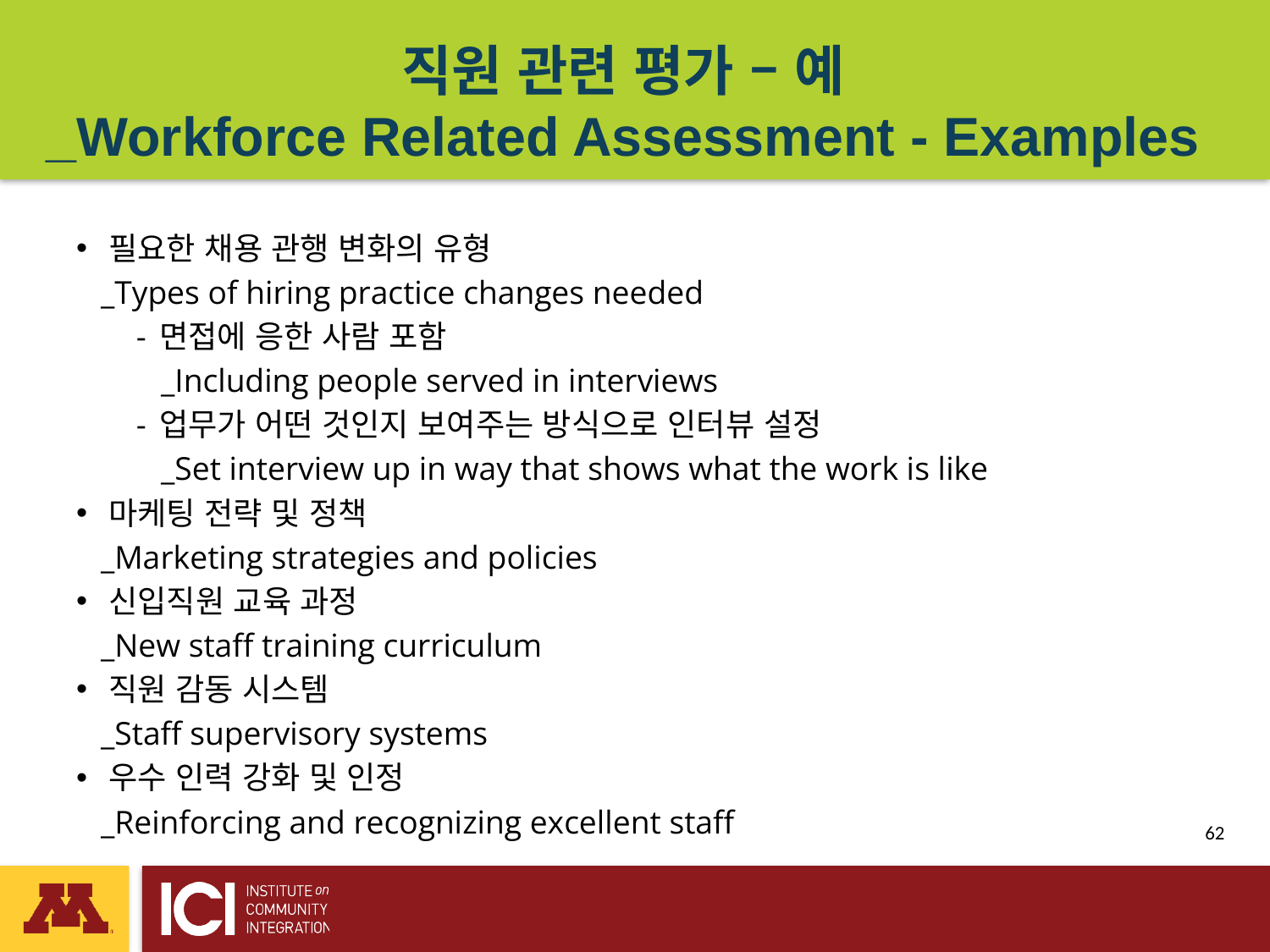

# 직원 관련 평가 – 예 _Workforce Related Assessment - Examples
필요한 채용 관행 변화의 유형
   _Types of hiring practice changes needed
  - 면접에 응한 사람 포함
     _Including people served in interviews
  - 업무가 어떤 것인지 보여주는 방식으로 인터뷰 설정
     _Set interview up in way that shows what the work is like
마케팅 전략 및 정책
   _Marketing strategies and policies
신입직원 교육 과정
   _New staff training curriculum
직원 감동 시스템
   _Staff supervisory systems
우수 인력 강화 및 인정
   _Reinforcing and recognizing excellent staff
                                                                                                                                                                                                                                                                     62